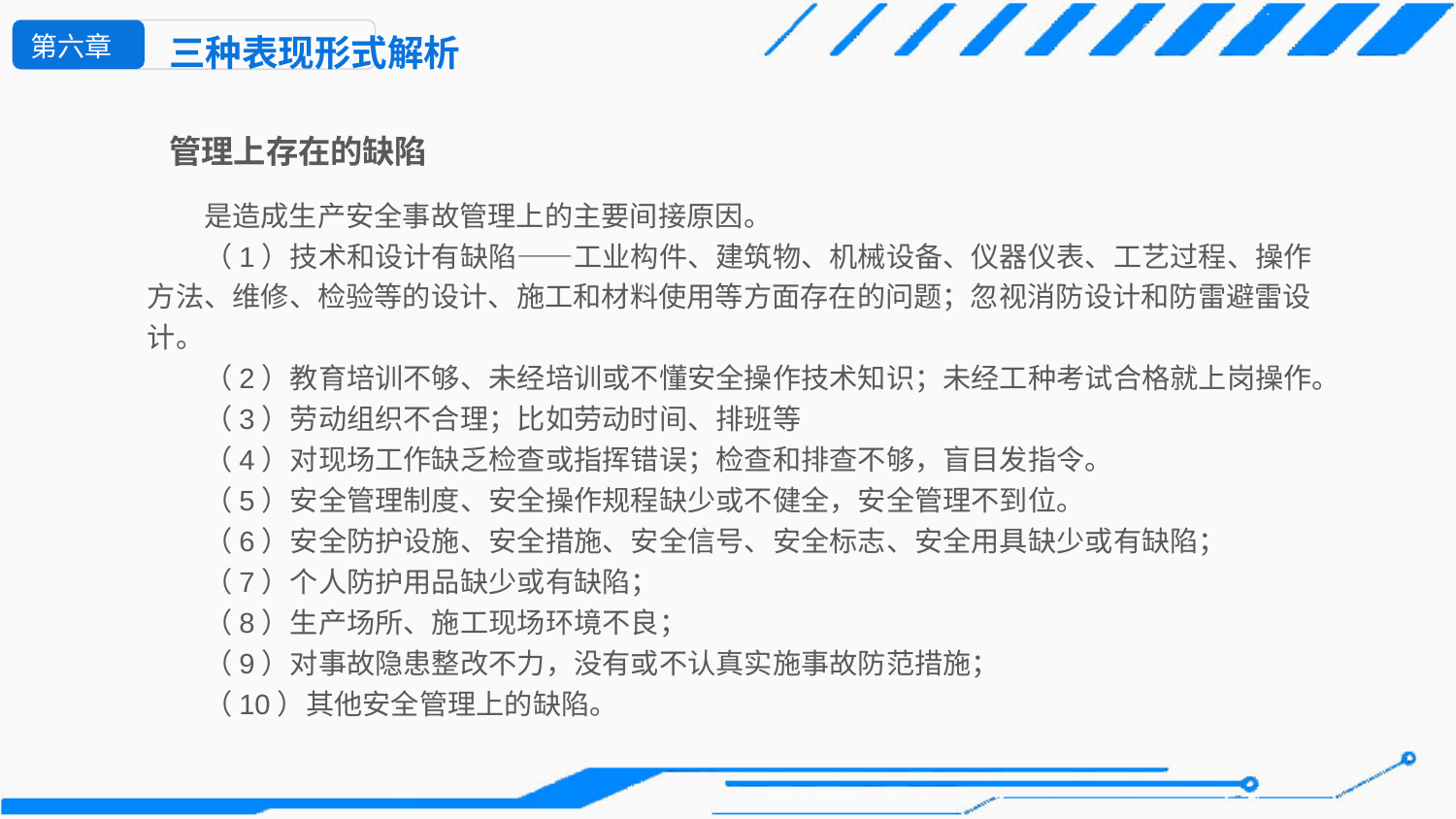

第六章
三种表现形式解析
管理上存在的缺陷
是造成生产安全事故管理上的主要间接原因。
（1）技术和设计有缺陷——工业构件、建筑物、机械设备、仪器仪表、工艺过程、操作方法、维修、检验等的设计、施工和材料使用等方面存在的问题；忽视消防设计和防雷避雷设计。
（2）教育培训不够、未经培训或不懂安全操作技术知识；未经工种考试合格就上岗操作。
（3）劳动组织不合理；比如劳动时间、排班等
（4）对现场工作缺乏检查或指挥错误；检查和排查不够，盲目发指令。
（5）安全管理制度、安全操作规程缺少或不健全，安全管理不到位。
（6）安全防护设施、安全措施、安全信号、安全标志、安全用具缺少或有缺陷；
（7）个人防护用品缺少或有缺陷；
（8）生产场所、施工现场环境不良；
（9）对事故隐患整改不力，没有或不认真实施事故防范措施；
（10）其他安全管理上的缺陷。